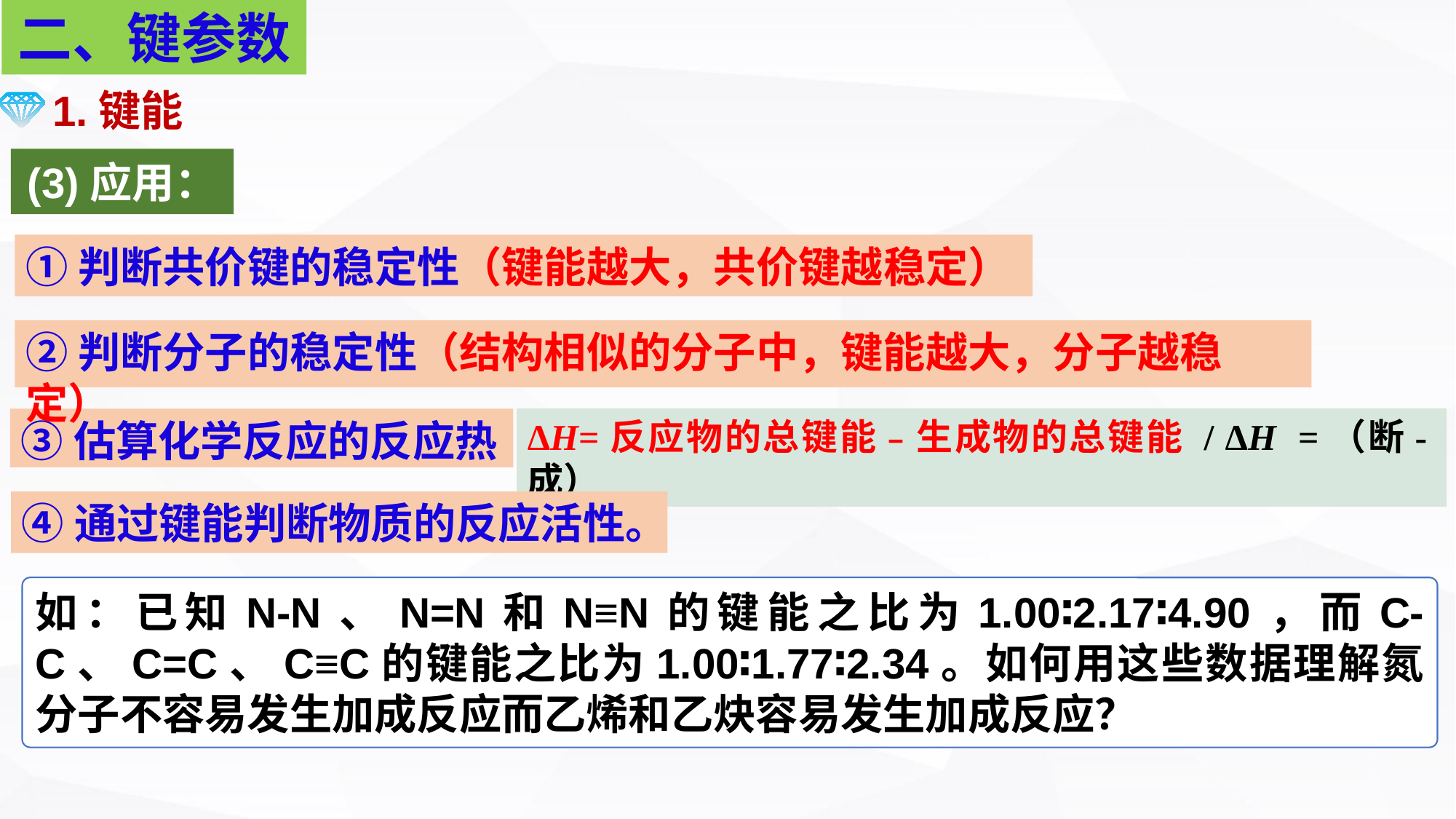

二、键参数
1.键能

(3)应用：
①判断共价键的稳定性（键能越大，共价键越稳定）
②判断分子的稳定性（结构相似的分子中，键能越大，分子越稳定）
ΔH=反应物的总键能﹣生成物的总键能 / ΔH  =（断-成）
③估算化学反应的反应热
④通过键能判断物质的反应活性。
如：已知N-N、N=N和N≡N的键能之比为1.00∶2.17∶4.90，而C-C、C=C、C≡C的键能之比为1.00∶1.77∶2.34。如何用这些数据理解氮分子不容易发生加成反应而乙烯和乙炔容易发生加成反应？